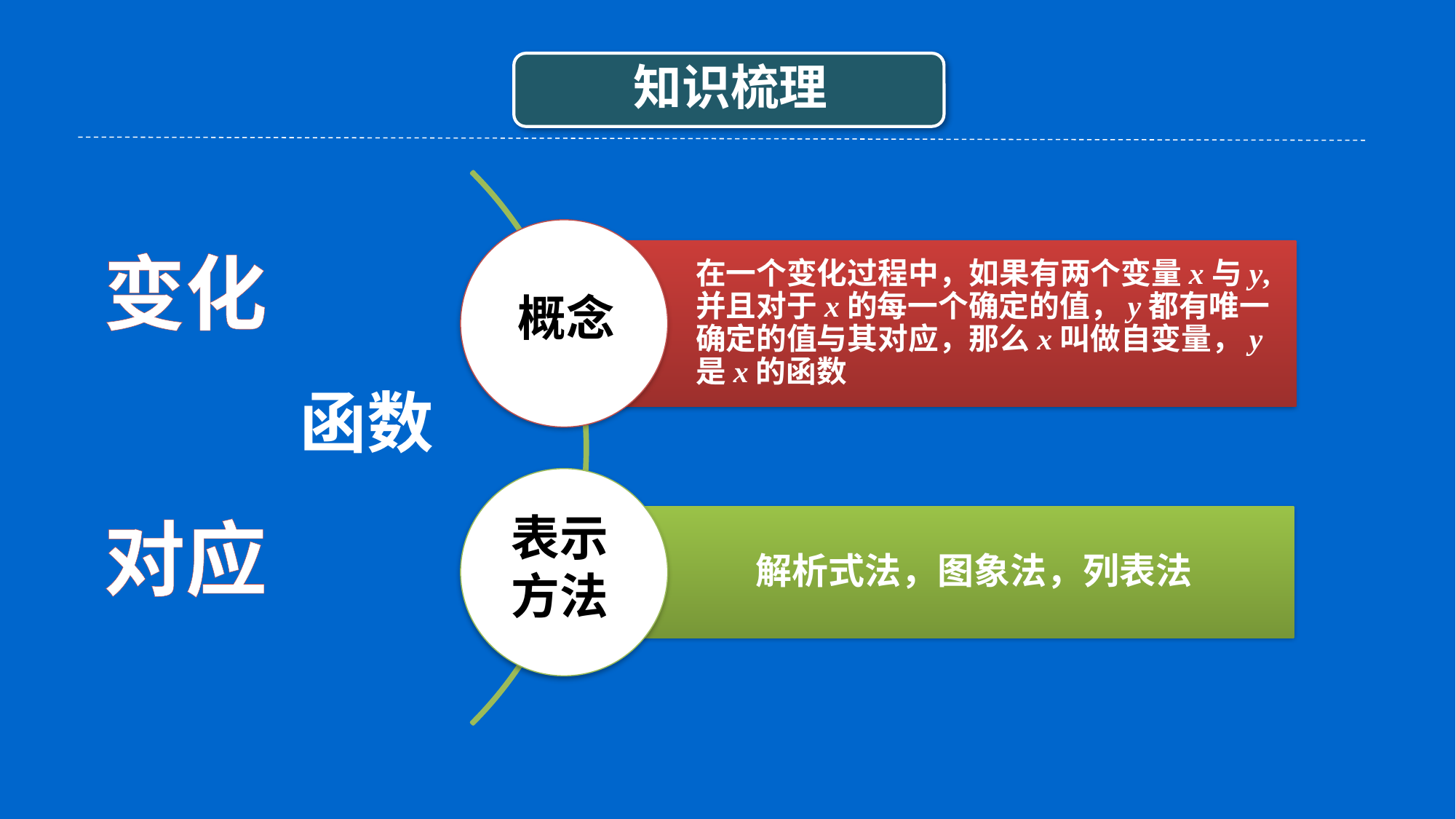

知识梳理
在一个变化过程中，如果有两个变量x与y,并且对于x的每一个确定的值，y都有唯一确定的值与其对应，那么x叫做自变量，y是x的函数
      解析式法，图象法，列表法
变化
概念
函数
对应
表示方法